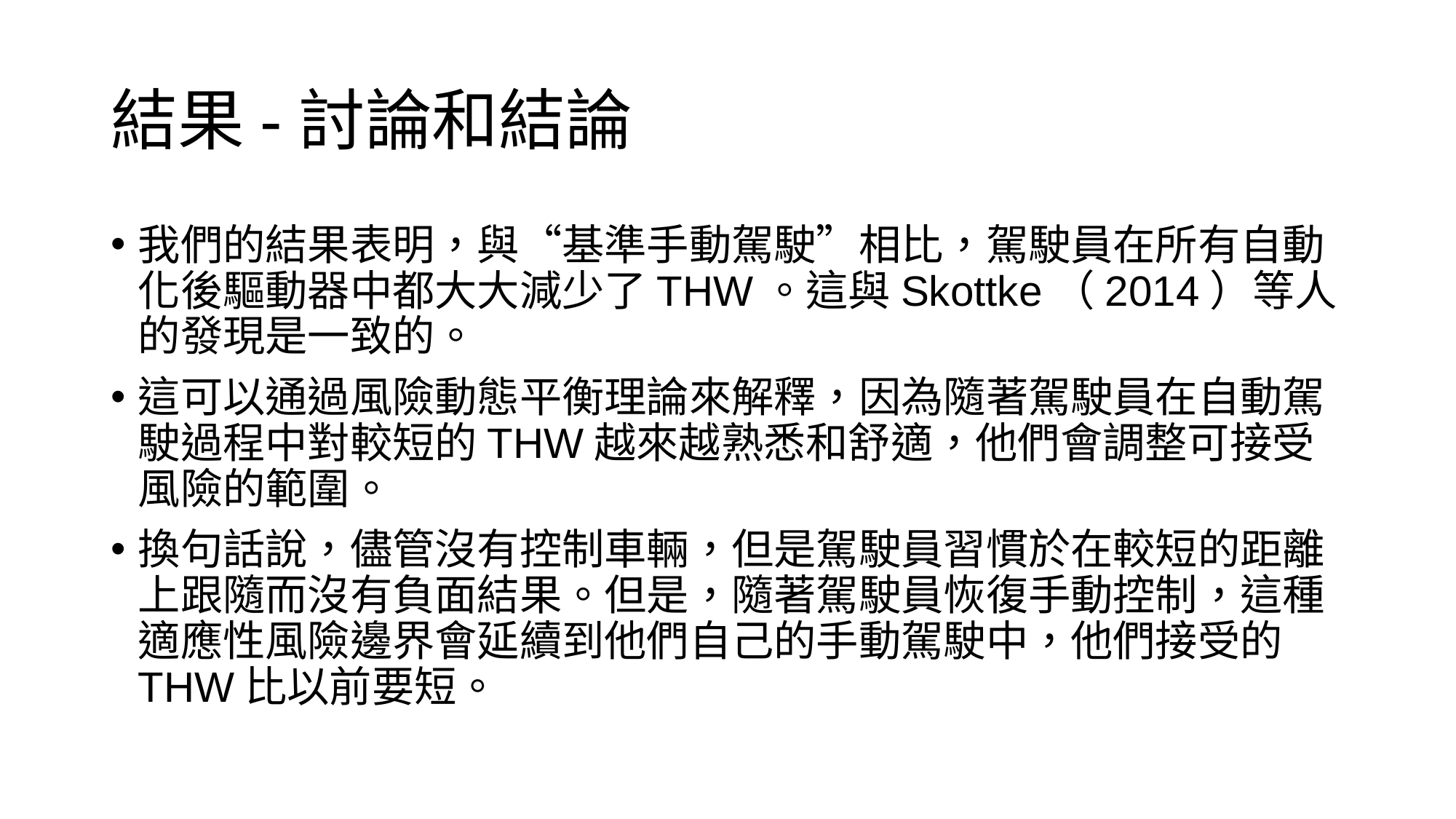

# 結果-討論和結論
我們的結果表明，與“基準手動駕駛”相比，駕駛員在所有自動化後驅動器中都大大減少了THW。這與Skottke（2014）等人的發現是一致的。
這可以通過風險動態平衡理論來解釋，因為隨著駕駛員在自動駕駛過程中對較短的THW越來越熟悉和舒適，他們會調整可接受風險的範圍。
換句話說，儘管沒有控制車輛，但是駕駛員習慣於在較短的距離上跟隨而沒有負面結果。但是，隨著駕駛員恢復手動控制，這種適應性風險邊界會延續到他們自己的手動駕駛中，他們接受的THW比以前要短。